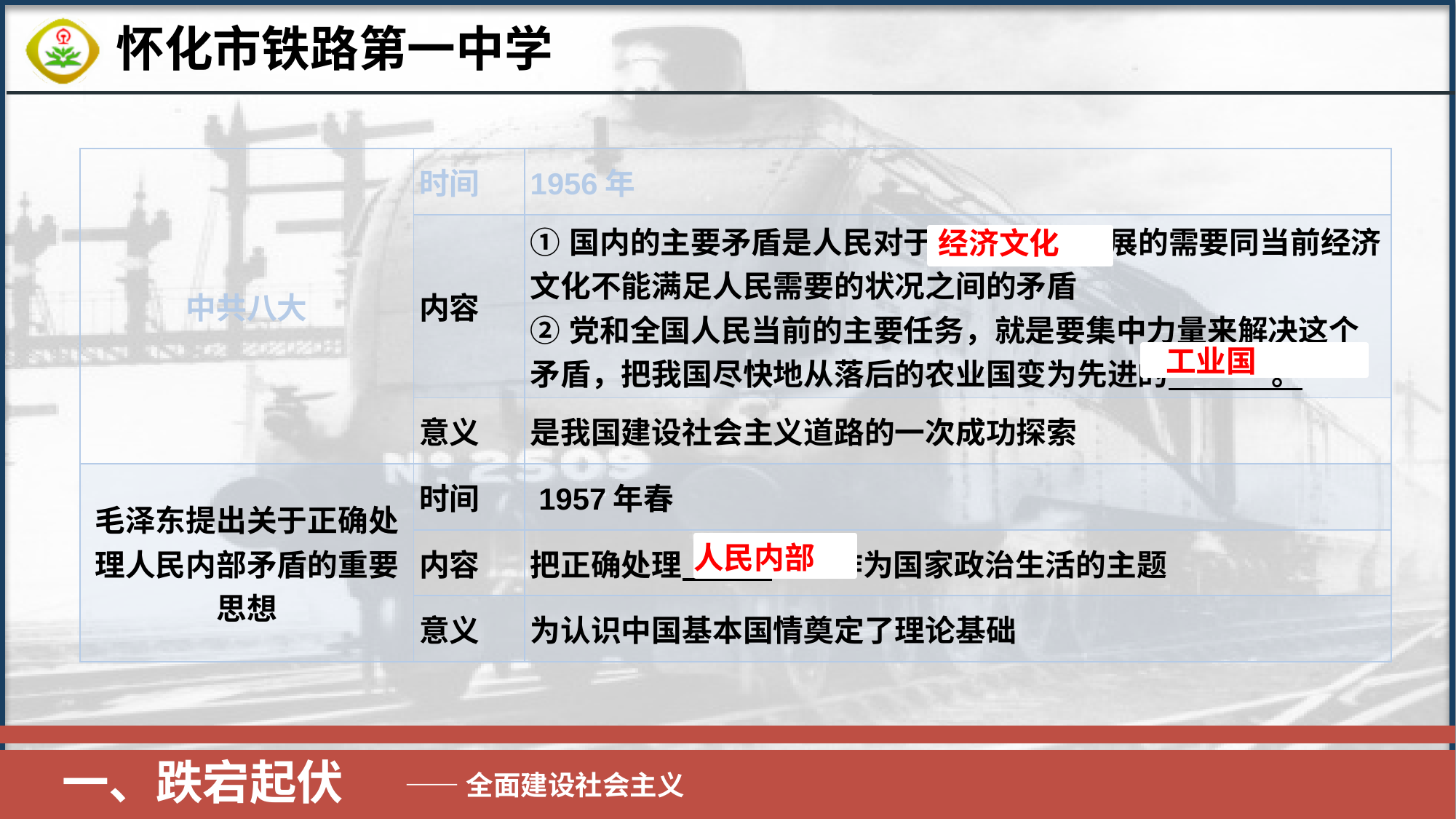

| 中共八大 | 时间 | 1956年 |
| --- | --- | --- |
|  | 内容 | ①国内的主要矛盾是人民对于 迅速发展的需要同当前经济文化不能满足人民需要的状况之间的矛盾 ②党和全国人民当前的主要任务，就是要集中力量来解决这个矛盾，把我国尽快地从落后的农业国变为先进的 。 |
|  | 意义 | 是我国建设社会主义道路的一次成功探索 |
| 毛泽东提出关于正确处理人民内部矛盾的重要思想 | 时间 | 1957年春 |
|  | 内容 | 把正确处理 矛盾作为国家政治生活的主题 |
|  | 意义 | 为认识中国基本国情奠定了理论基础 |
经济文化

工业国

人民内部

一、跌宕起伏
——全面建设社会主义